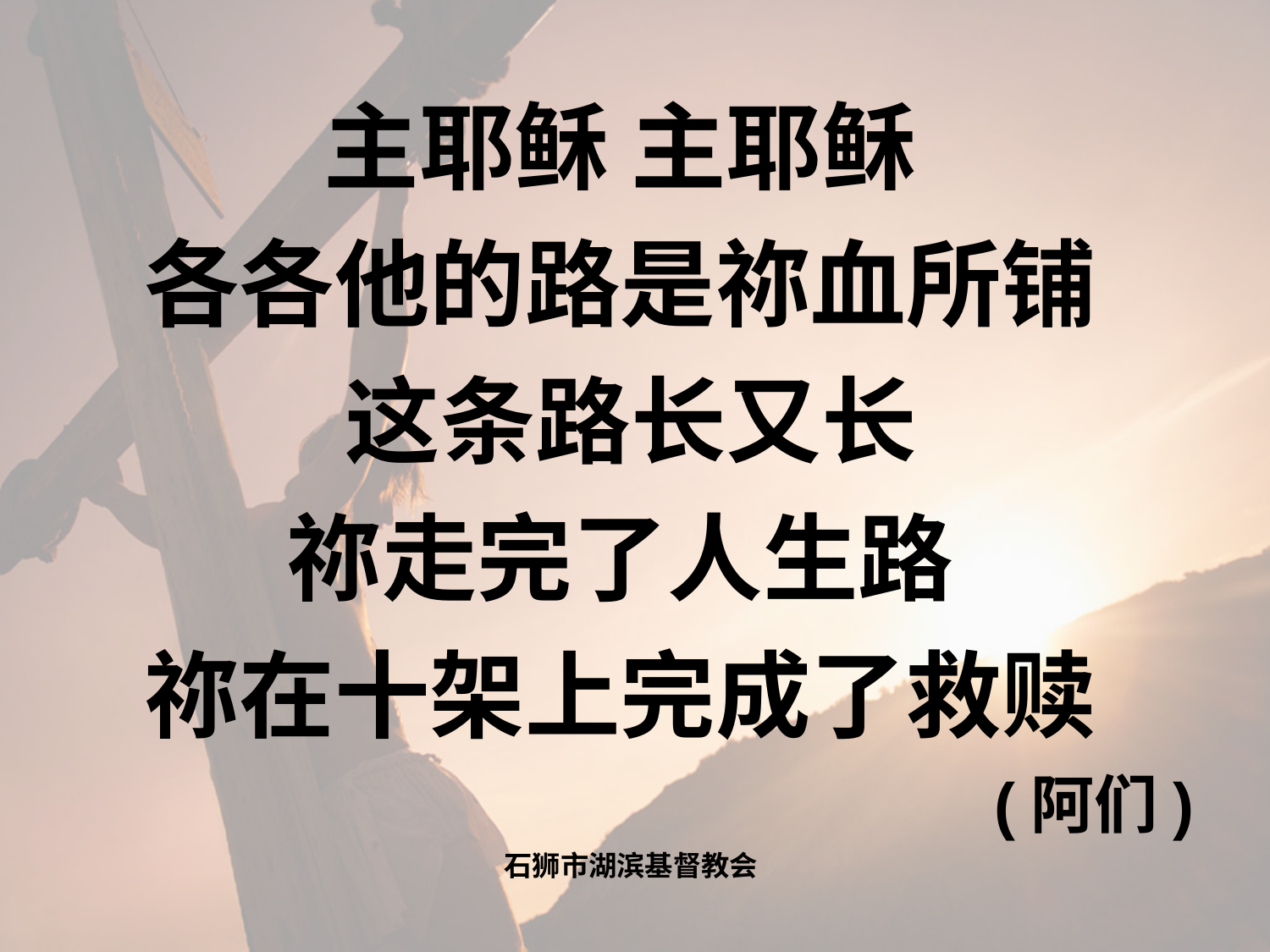

主耶稣 主耶稣
各各他的路是祢血所铺
这条路长又长
祢走完了人生路
祢在十架上完成了救赎
(阿们)
石狮市湖滨基督教会